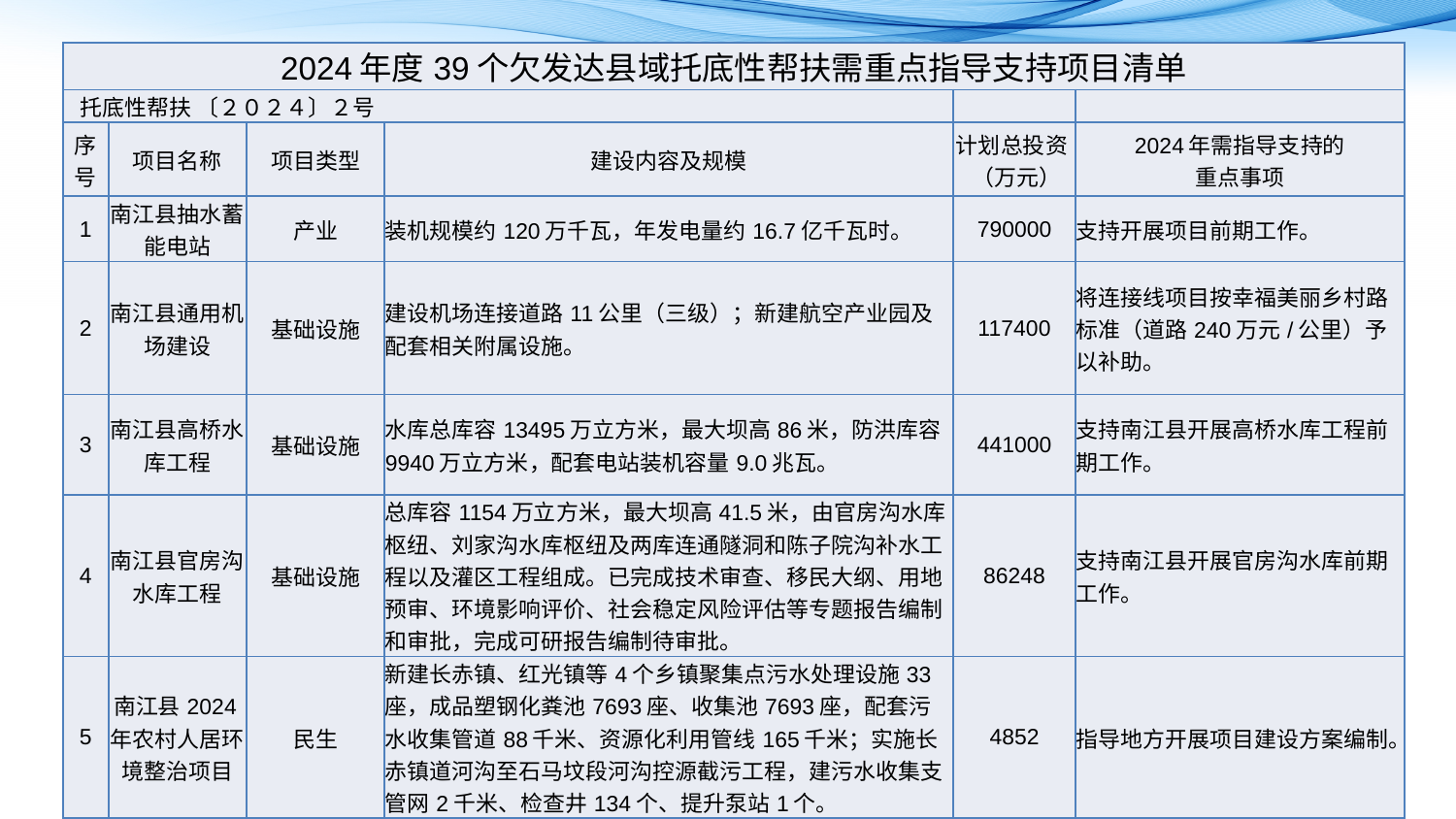

| 2024年度39个欠发达县域托底性帮扶需重点指导支持项目清单 |  |  |  |  |  |
| --- | --- | --- | --- | --- | --- |
| 托底性帮扶 〔２０２４〕２号 |  |  |  |  |  |
| 序号 | 项目名称 | 项目类型 | 建设内容及规模 | 计划总投资 （万元） | 2024年需指导支持的 重点事项 |
| 1 | 南江县抽水蓄能电站 | 产业 | 装机规模约120万千瓦，年发电量约16.7亿千瓦时。 | 790000 | 支持开展项目前期工作。 |
| 2 | 南江县通用机场建设 | 基础设施 | 建设机场连接道路11公里（三级）；新建航空产业园及配套相关附属设施。 | 117400 | 将连接线项目按幸福美丽乡村路标准（道路240万元/公里）予以补助。 |
| 3 | 南江县高桥水库工程 | 基础设施 | 水库总库容13495万立方米，最大坝高86米，防洪库容9940万立方米，配套电站装机容量9.0兆瓦。 | 441000 | 支持南江县开展高桥水库工程前期工作。 |
| 4 | 南江县官房沟水库工程 | 基础设施 | 总库容1154万立方米，最大坝高41.5米，由官房沟水库枢纽、刘家沟水库枢纽及两库连通隧洞和陈子院沟补水工程以及灌区工程组成。已完成技术审查、移民大纲、用地预审、环境影响评价、社会稳定风险评估等专题报告编制和审批，完成可研报告编制待审批。 | 86248 | 支持南江县开展官房沟水库前期工作。 |
| 5 | 南江县2024年农村人居环境整治项目 | 民生 | 新建长赤镇、红光镇等4个乡镇聚集点污水处理设施33座，成品塑钢化粪池7693座、收集池7693座，配套污水收集管道88千米、资源化利用管线165千米；实施长赤镇道河沟至石马坟段河沟控源截污工程，建污水收集支管网2千米、检查井134个、提升泵站1个。 | 4852 | 指导地方开展项目建设方案编制。 |